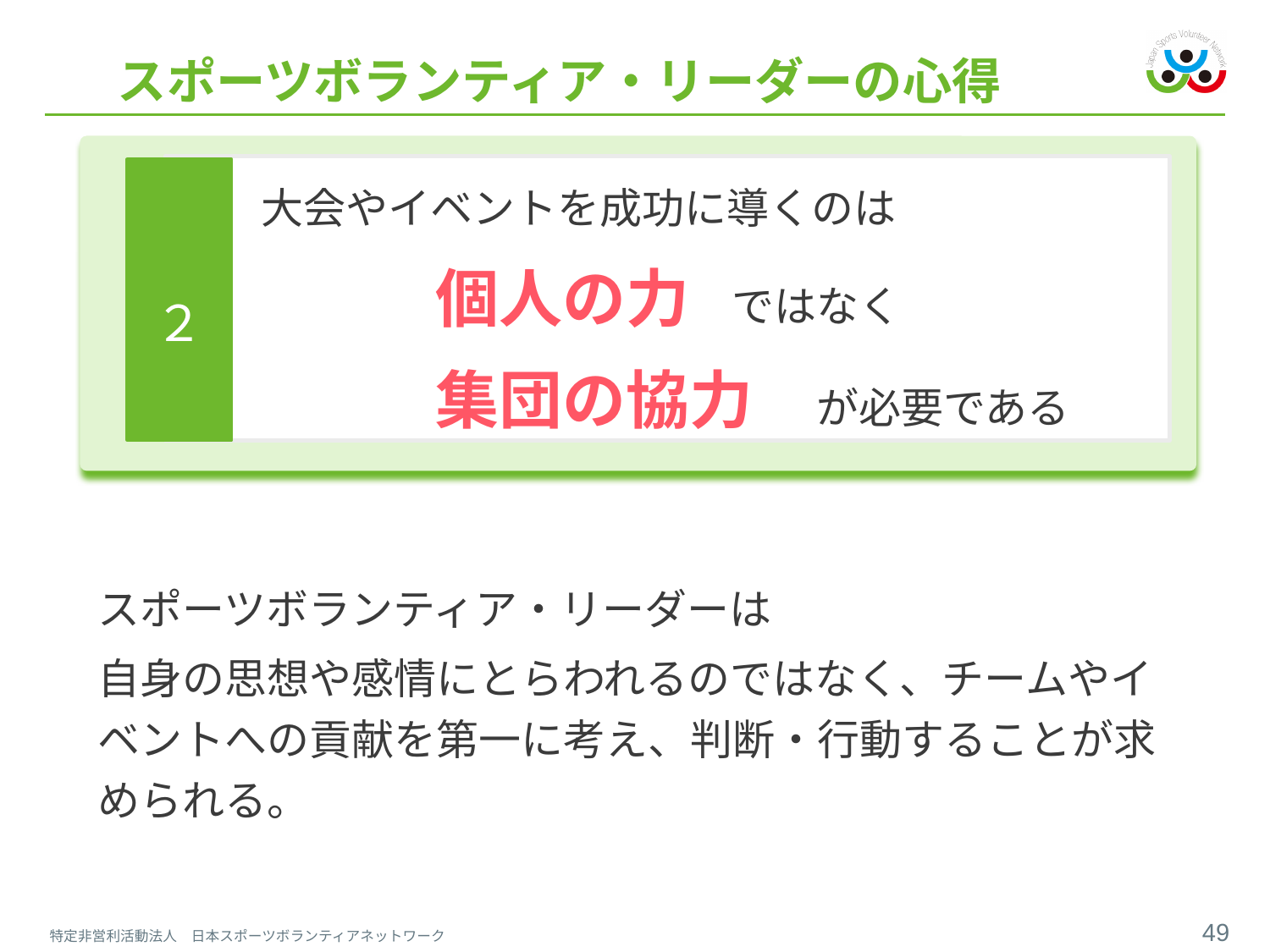

スポーツボランティア・リーダーの心得
リーダーとしての心構え

２
大会やイベントを成功に導くのは
個人の力　ではなく
集団の協力　が必要である

スポーツボランティア・リーダーは
自身の思想や感情にとらわれるのではなく、チームやイベントへの貢献を第一に考え、判断・行動することが求められる。